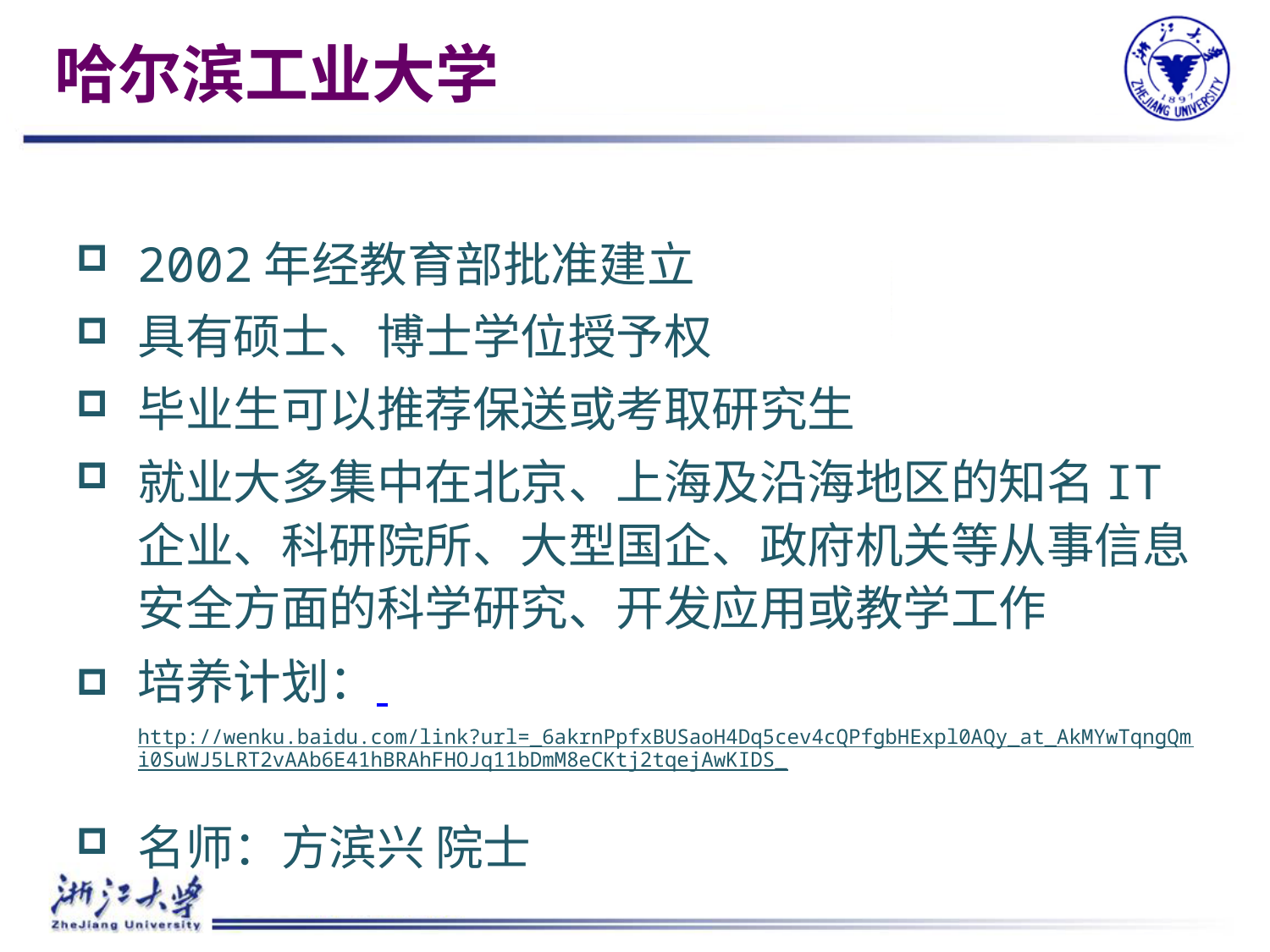

# 哈尔滨工业大学
2002年经教育部批准建立
具有硕士、博士学位授予权
毕业生可以推荐保送或考取研究生
就业大多集中在北京、上海及沿海地区的知名IT企业、科研院所、大型国企、政府机关等从事信息安全方面的科学研究、开发应用或教学工作
培养计划： http://wenku.baidu.com/link?url=_6akrnPpfxBUSaoH4Dq5cev4cQPfgbHExpl0AQy_at_AkMYwTqngQmi0SuWJ5LRT2vAAb6E41hBRAhFHOJq11bDmM8eCKtj2tqejAwKIDS_
名师：方滨兴 院士